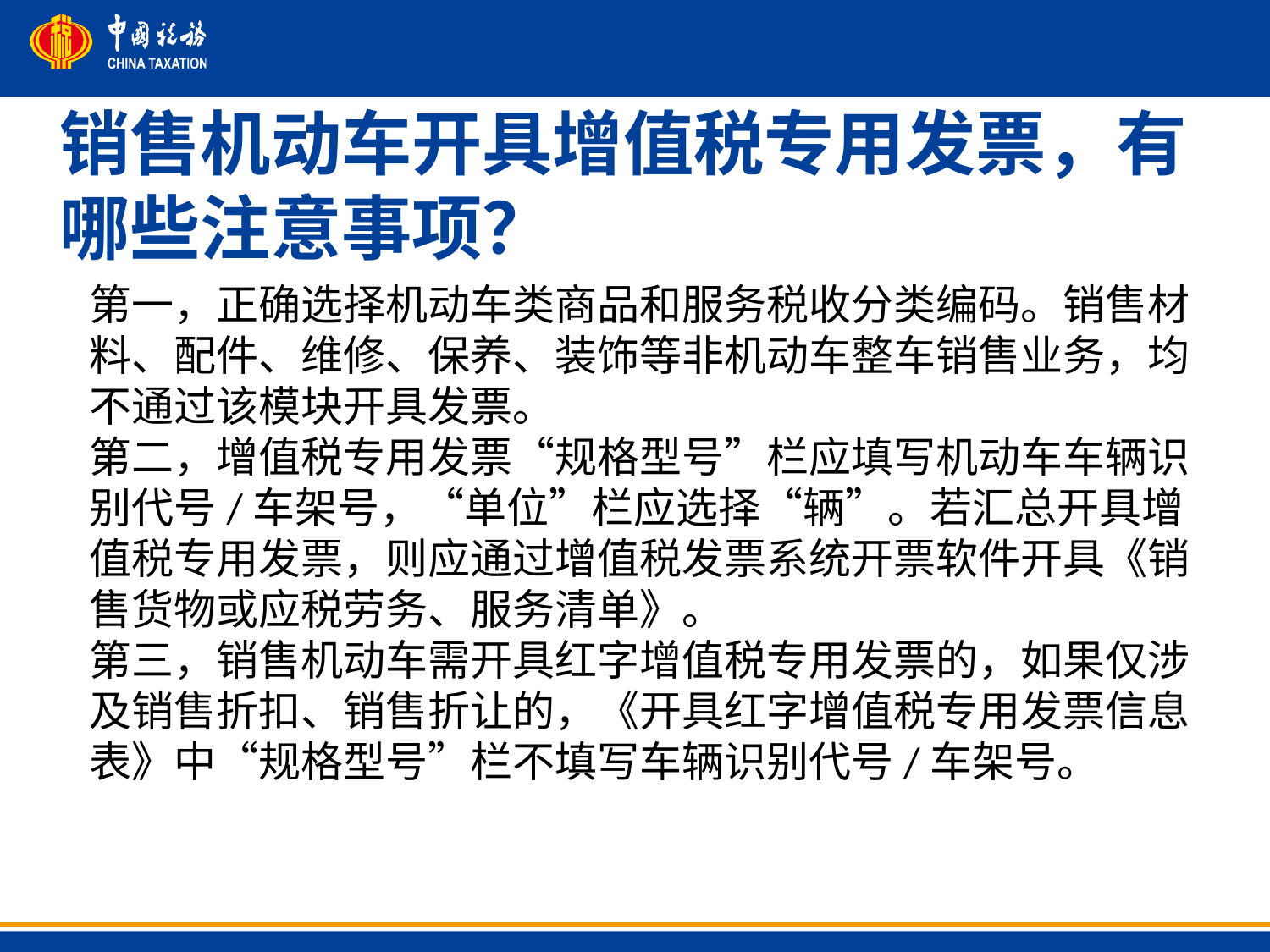

# 销售机动车开具增值税专用发票，有哪些注意事项？
第一，正确选择机动车类商品和服务税收分类编码。销售材料、配件、维修、保养、装饰等非机动车整车销售业务，均不通过该模块开具发票。
第二，增值税专用发票“规格型号”栏应填写机动车车辆识别代号/车架号，“单位”栏应选择“辆”。若汇总开具增值税专用发票，则应通过增值税发票系统开票软件开具《销售货物或应税劳务、服务清单》。
第三，销售机动车需开具红字增值税专用发票的，如果仅涉及销售折扣、销售折让的，《开具红字增值税专用发票信息表》中“规格型号”栏不填写车辆识别代号/车架号。